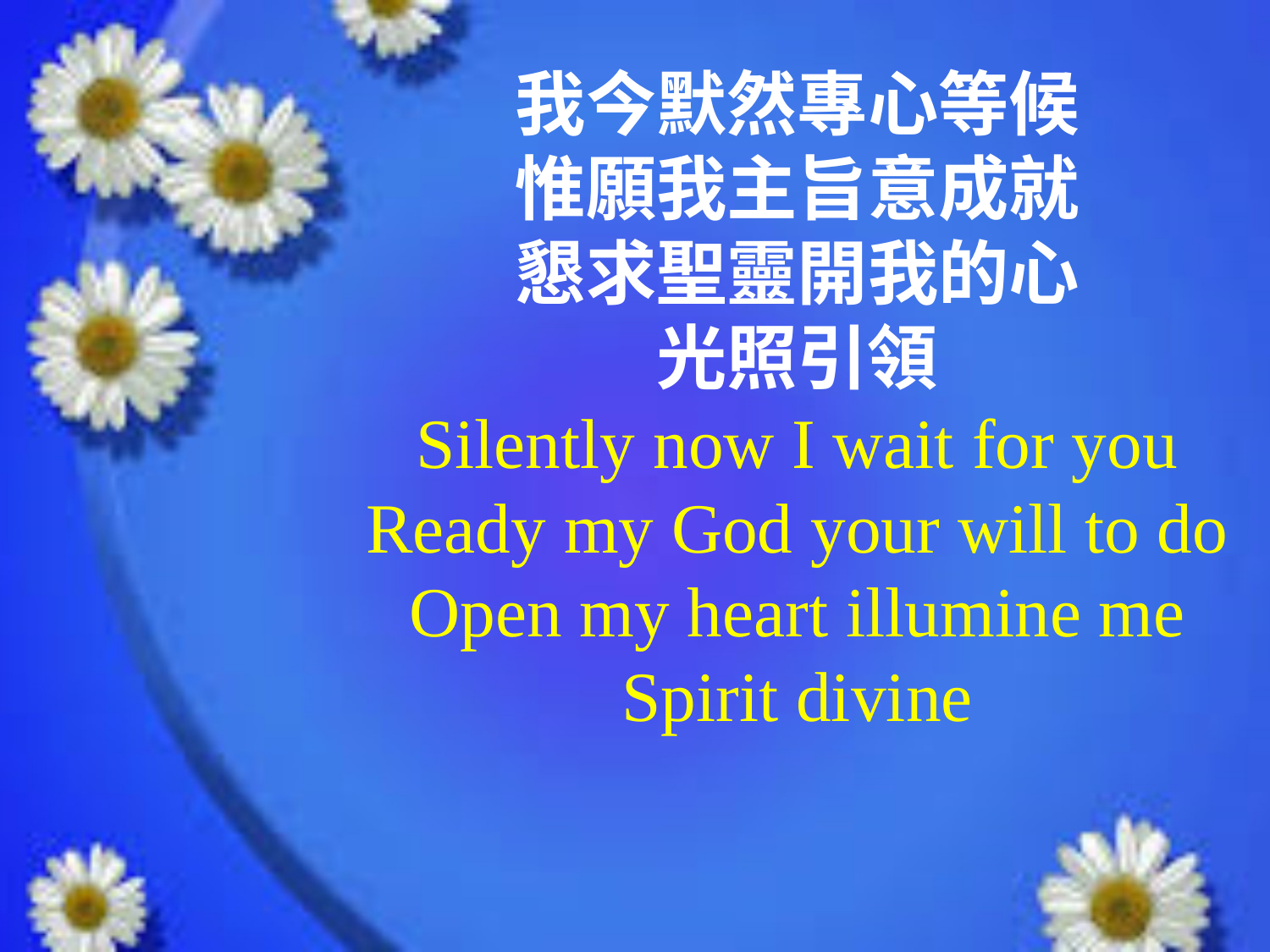

我今默然專心等候
惟願我主旨意成就
懇求聖靈開我的心
光照引領
Silently now I wait for you
Ready my God your will to do
Open my heart illumine me
Spirit divine